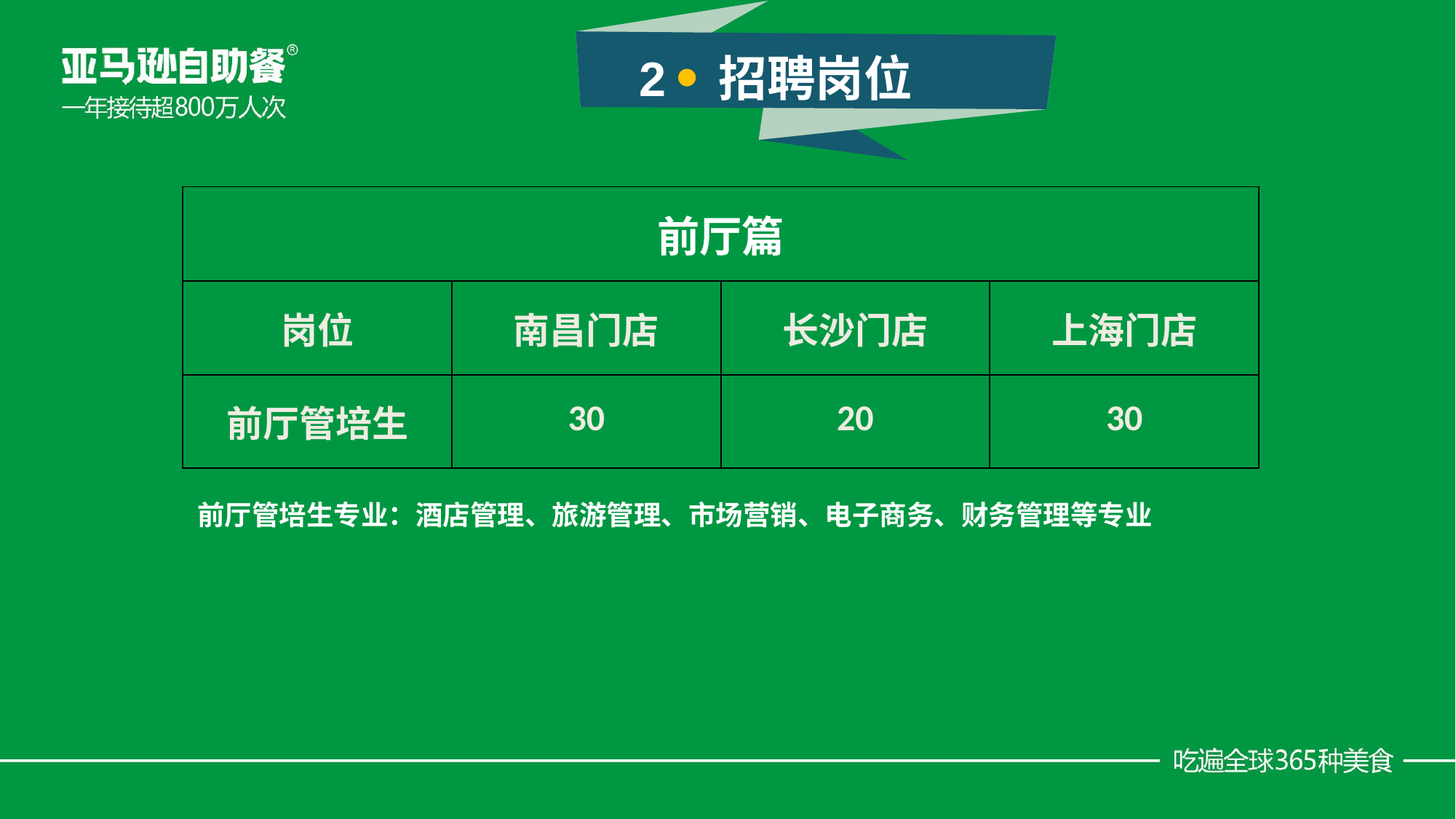

2   招聘岗位

| 前厅篇 |  |  |  |
| --- | --- | --- | --- |
| 岗位 | 南昌门店 | 长沙门店 | 上海门店 |
| 前厅管培生 | 30 | 20 | 30 |
前厅管培生专业：酒店管理、旅游管理、市场营销、电子商务、财务管理等专业